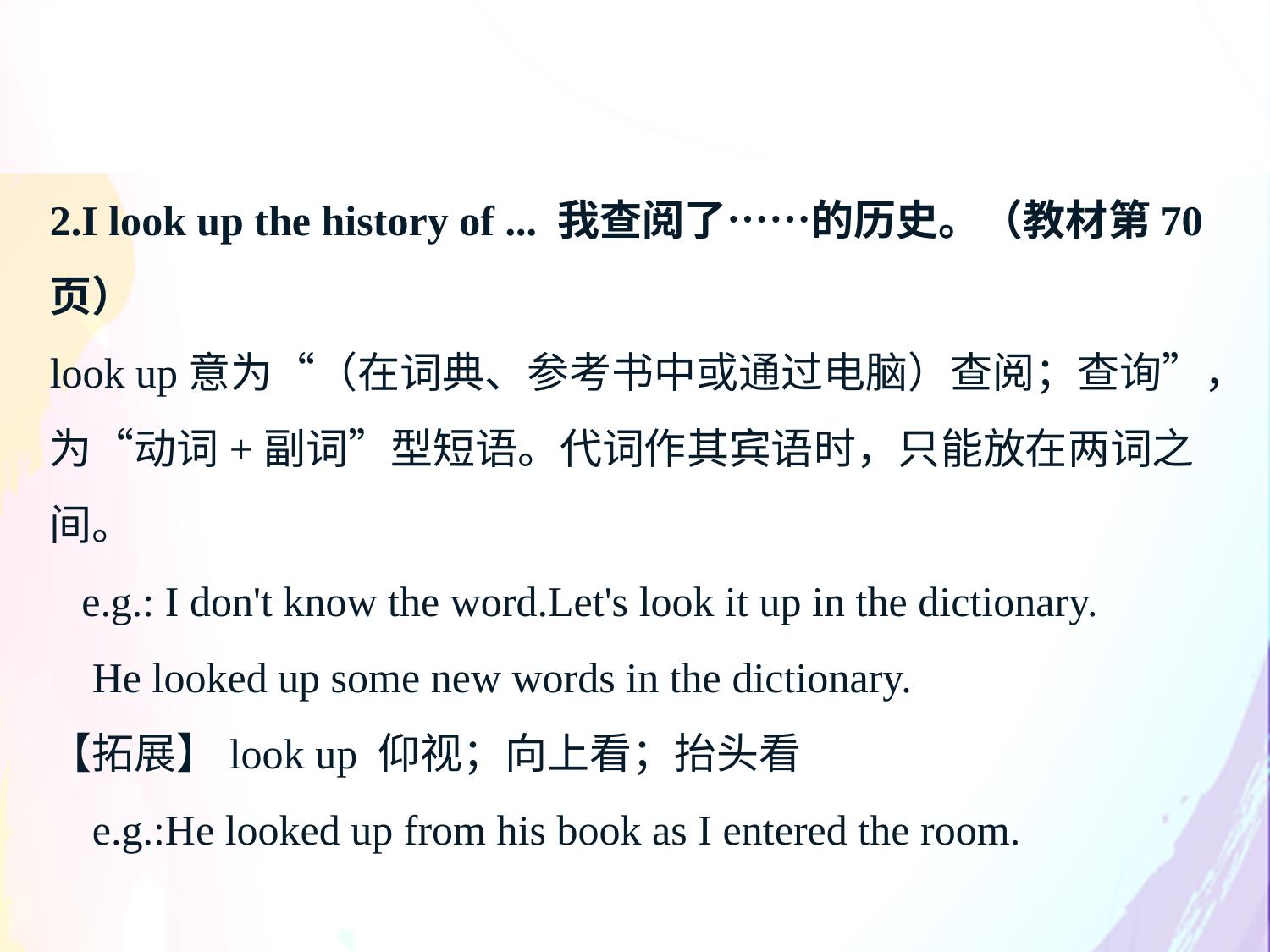

2.I look up the history of ... 我查阅了……的历史。（教材第70页）
look up意为“（在词典、参考书中或通过电脑）查阅；查询”，为“动词+副词”型短语。代词作其宾语时，只能放在两词之间。
   e.g.: I don't know the word.Let's look it up in the dictionary.
    He looked up some new words in the dictionary.
【拓展】look up 仰视；向上看；抬头看
    e.g.:He looked up from his book as I entered the room.